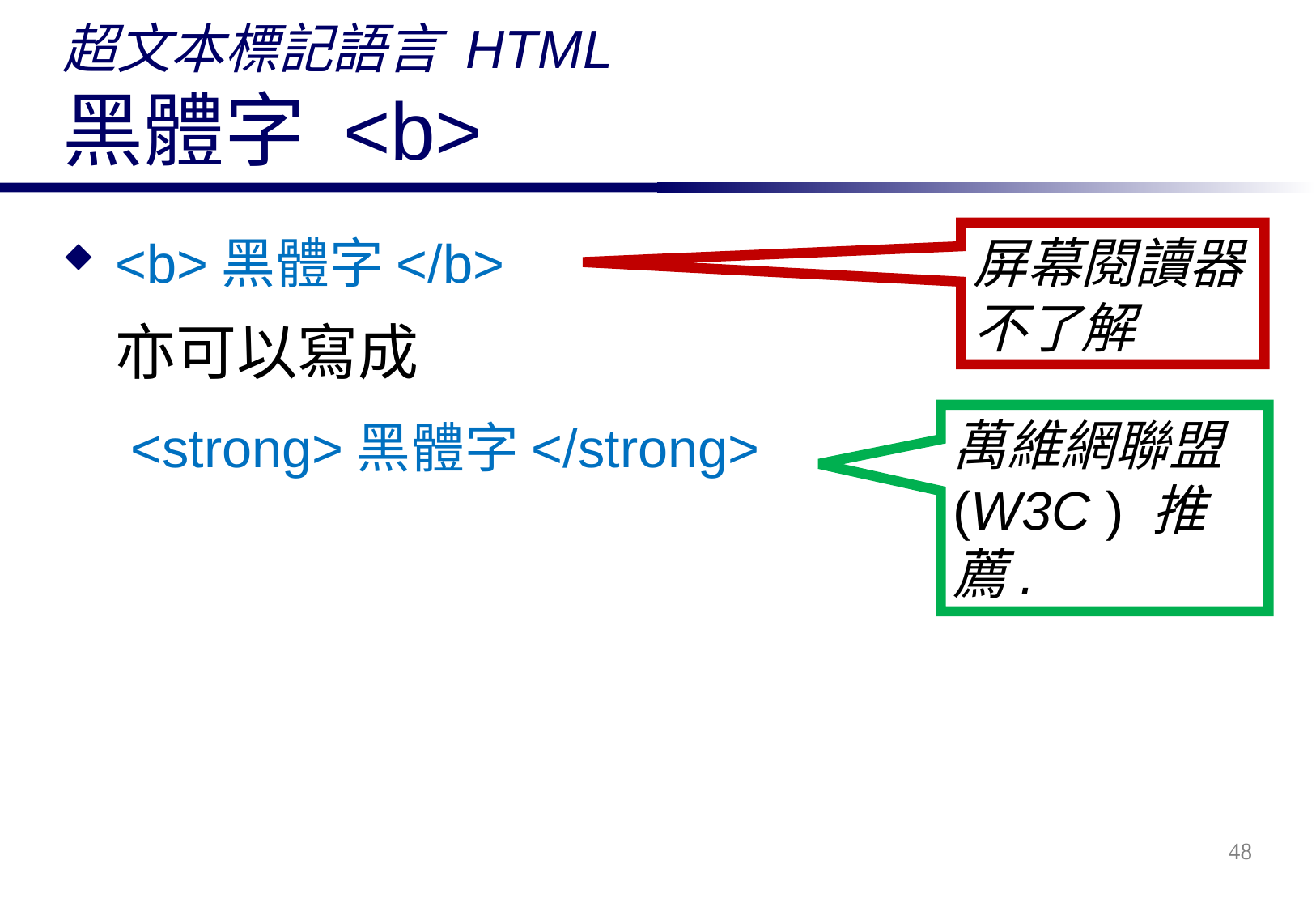

# 超文本標記語言 HTML 黑體字 <b>
<b>黑體字</b>
	亦可以寫成
	 <strong>黑體字</strong>

屏幕閱讀器不了解
萬維網聯盟 (W3C ) 推薦.
48